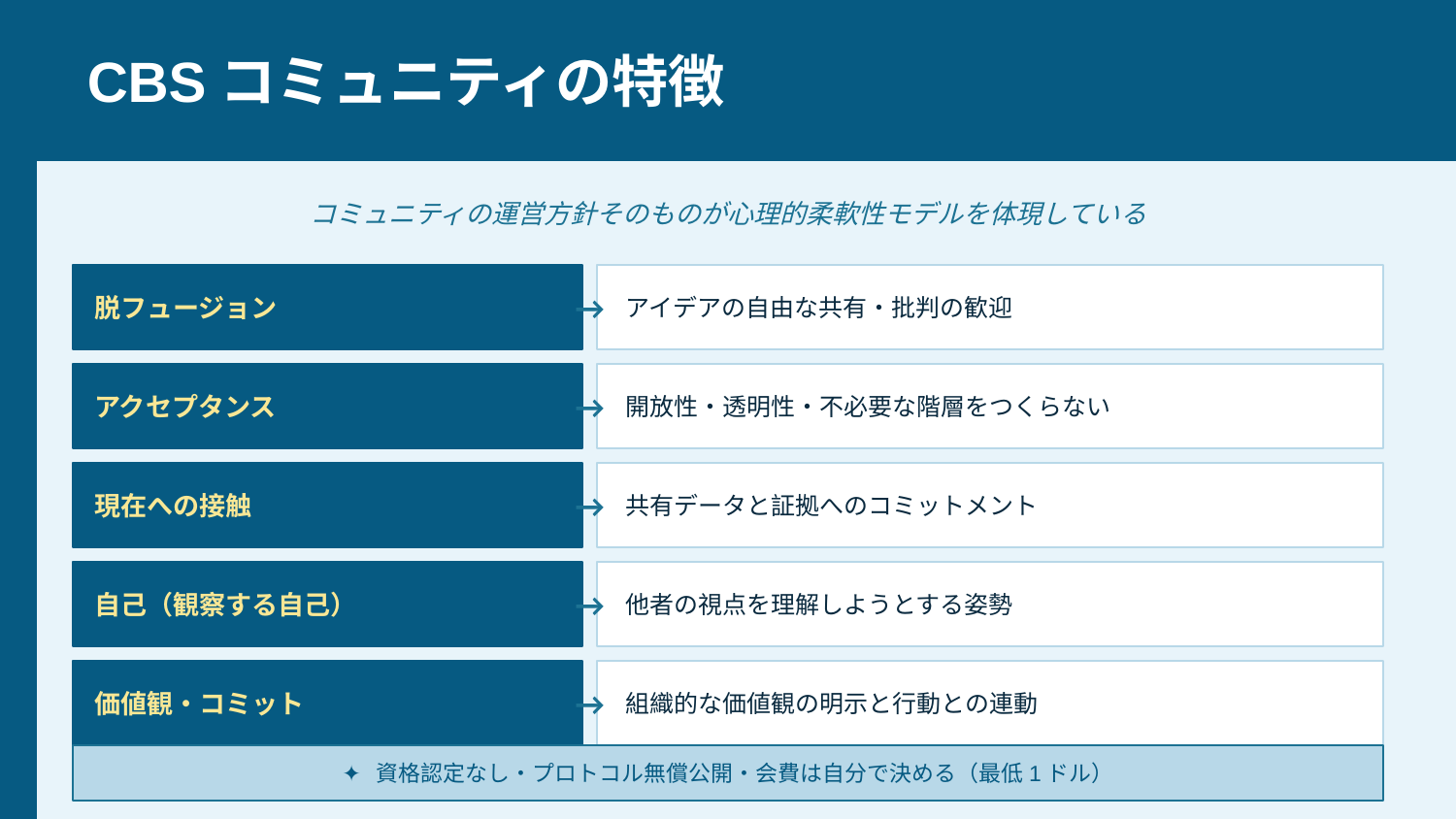

CBSコミュニティの特徴
コミュニティの運営方針そのものが心理的柔軟性モデルを体現している

脱フュージョン
→

アイデアの自由な共有・批判の歓迎

アクセプタンス
→

開放性・透明性・不必要な階層をつくらない

現在への接触
→

共有データと証拠へのコミットメント

自己（観察する自己）
→

他者の視点を理解しようとする姿勢

価値観・コミット
→

組織的な価値観の明示と行動との連動

✦  資格認定なし・プロトコル無償公開・会費は自分で決める（最低1ドル）